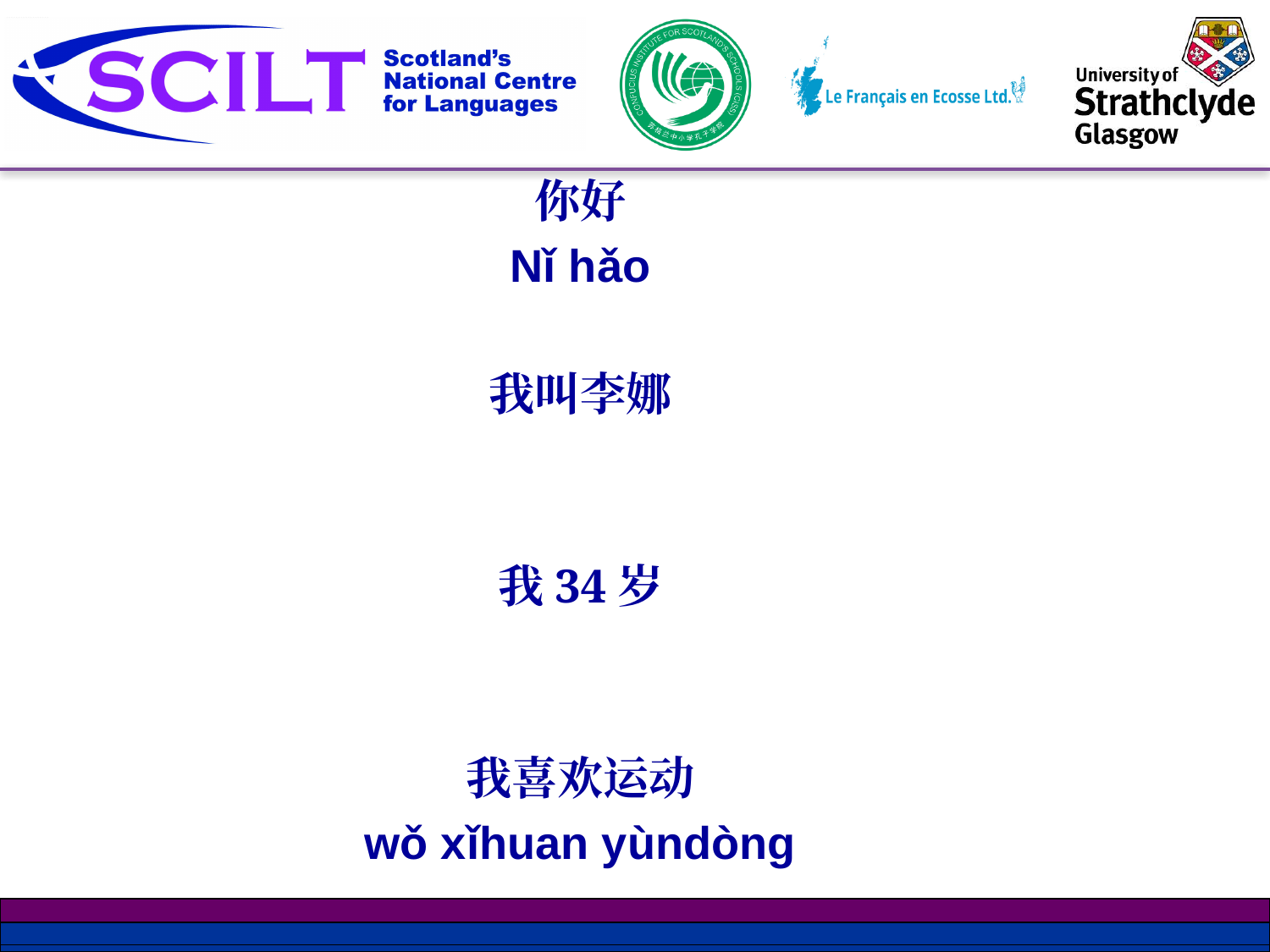

你好
Nǐ hǎo

我叫李娜

我34岁

我喜欢运动
wǒ xǐhuan yùndòng